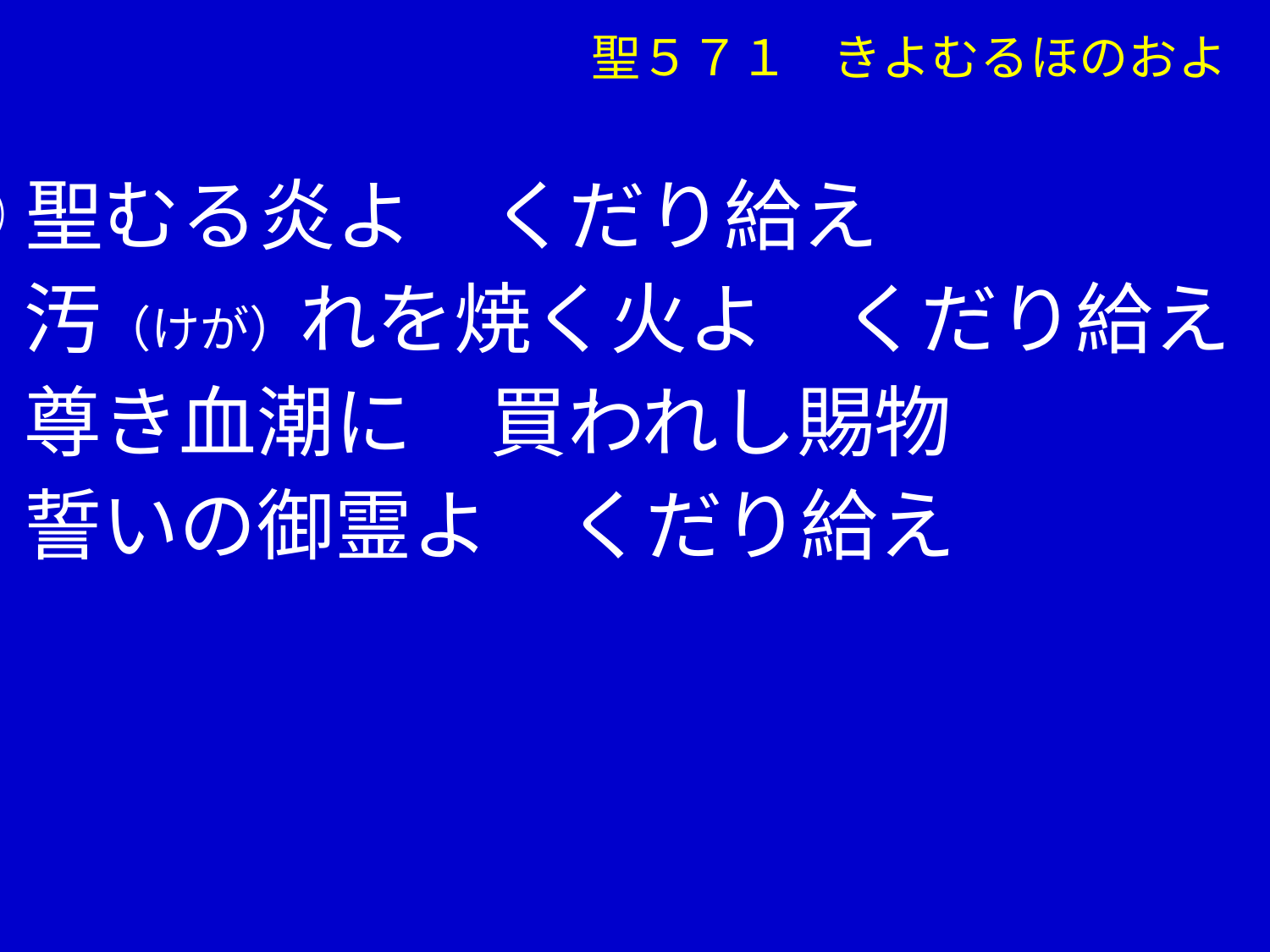

聖５７１    きよむるほのおよ
①聖むる炎よ　くだり給え
　 汚（けが）れを焼く火よ　くだり給え
　 尊き血潮に　買われし賜物
　 誓いの御霊よ　くだり給え